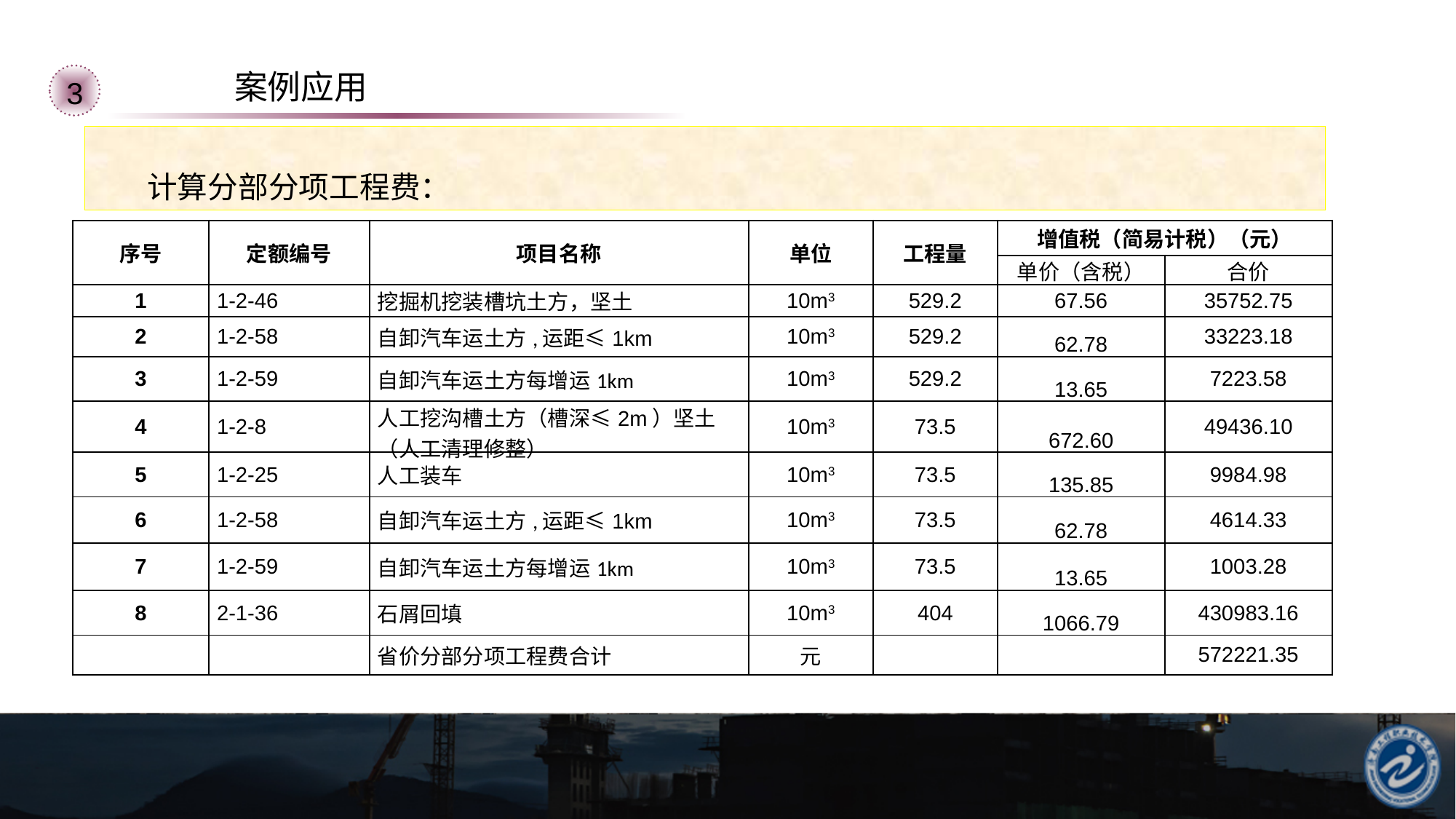

案例应用

3

计算分部分项工程费：
| 序号 | 定额编号 | 项目名称 | 单位 | 工程量 | 增值税（简易计税）（元） |  |
| --- | --- | --- | --- | --- | --- | --- |
|  |  |  |  |  | 单价（含税） | 合价 |
| 1 | 1-2-46 | 挖掘机挖装槽坑土方，坚土 | 10m3 | 529.2 | 67.56 | 35752.75 |
| 2 | 1-2-58 | 自卸汽车运土方,运距≤1km | 10m3 | 529.2 | 62.78 | 33223.18 |
| 3 | 1-2-59 | 自卸汽车运土方每增运1km | 10m3 | 529.2 | 13.65 | 7223.58 |
| 4 | 1-2-8 | 人工挖沟槽土方（槽深≤2m）坚土（人工清理修整） | 10m3 | 73.5 | 672.60 | 49436.10 |
| 5 | 1-2-25 | 人工装车 | 10m3 | 73.5 | 135.85 | 9984.98 |
| 6 | 1-2-58 | 自卸汽车运土方,运距≤1km | 10m3 | 73.5 | 62.78 | 4614.33 |
| 7 | 1-2-59 | 自卸汽车运土方每增运1km | 10m3 | 73.5 | 13.65 | 1003.28 |
| 8 | 2-1-36 | 石屑回填 | 10m3 | 404 | 1066.79 | 430983.16 |
|  |  | 省价分部分项工程费合计 | 元 |  |  | 572221.35 |